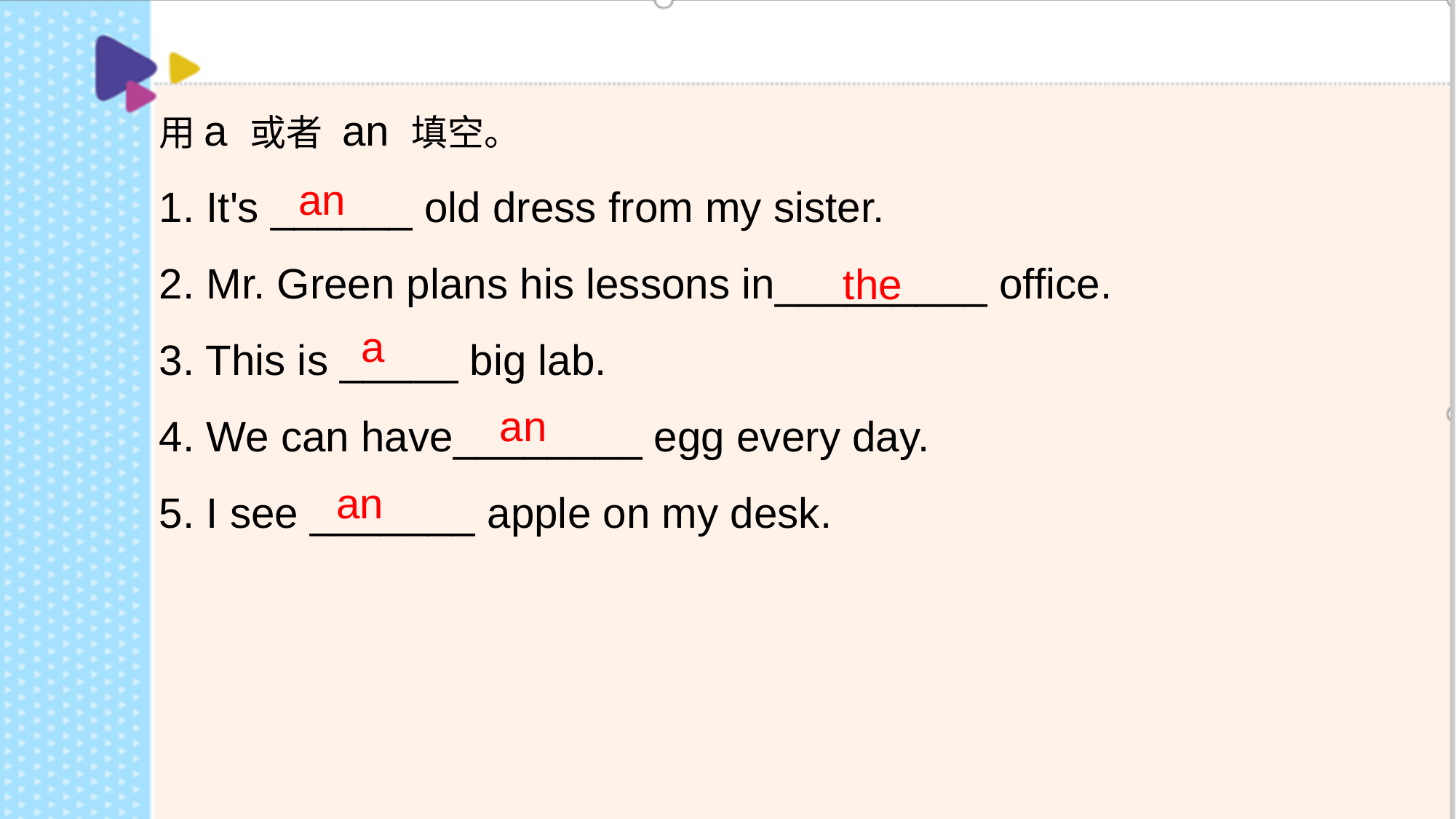

用a 或者 an 填空。
1. It's ______ old dress from my sister.
2. Mr. Green plans his lessons in_________ office.
3. This is _____ big lab.
4. We can have________ egg every day.
5. I see _______ apple on my desk.

an
the
a
an
an